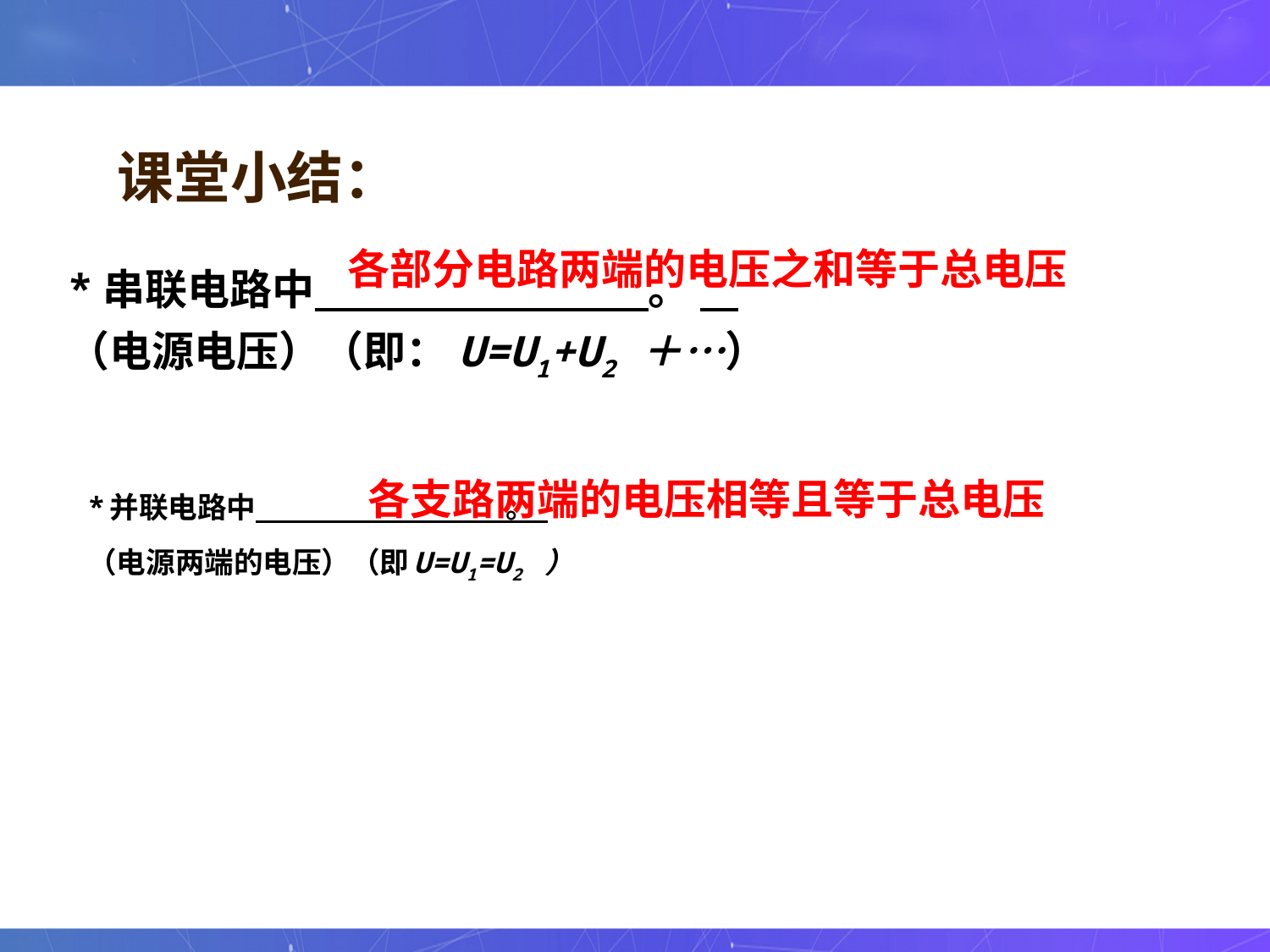

课堂小结：
各部分电路两端的电压之和等于总电压
*串联电路中                                   。
（电源电压）（即：U=U1+U2 ＋…）
各支路两端的电压相等且等于总电压
*并联电路中                                      。
（电源两端的电压）（即U=U1=U2  ）